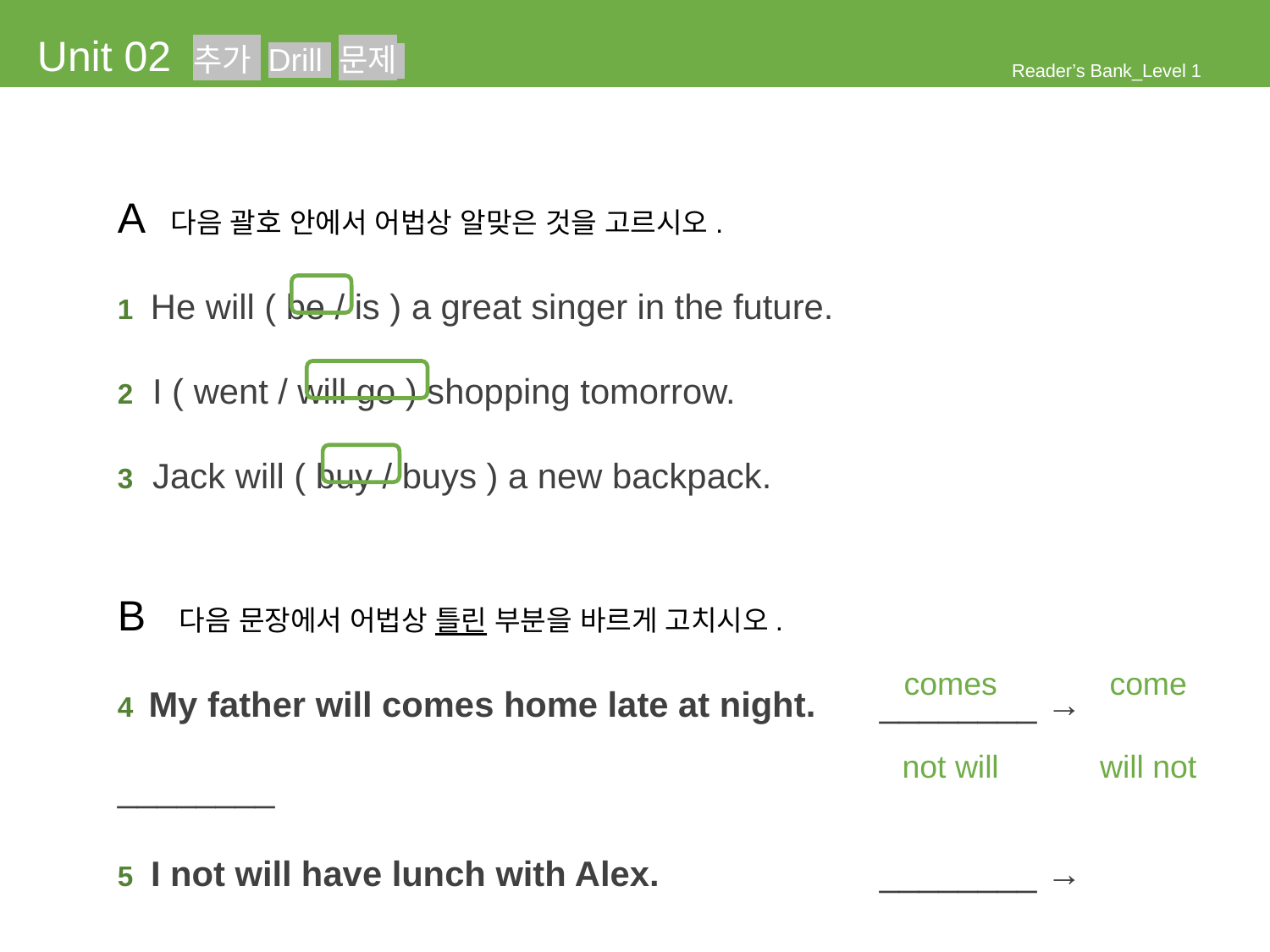

# Unit 02 추가 Drill 문제
Reader’s Bank_Level 1

A  다음 괄호 안에서 어법상 알맞은 것을 고르시오.
1  He will ( be / is ) a great singer in the future.
2  I ( went / will go ) shopping tomorrow.
3  Jack will ( buy / buys ) a new backpack.

B  다음 문장에서 어법상 틀린 부분을 바르게 고치시오.
4  My father will comes home late at night.	________ → ________
5  I not will have lunch with Alex.	 	________ → ________

comes
come
not will
will not